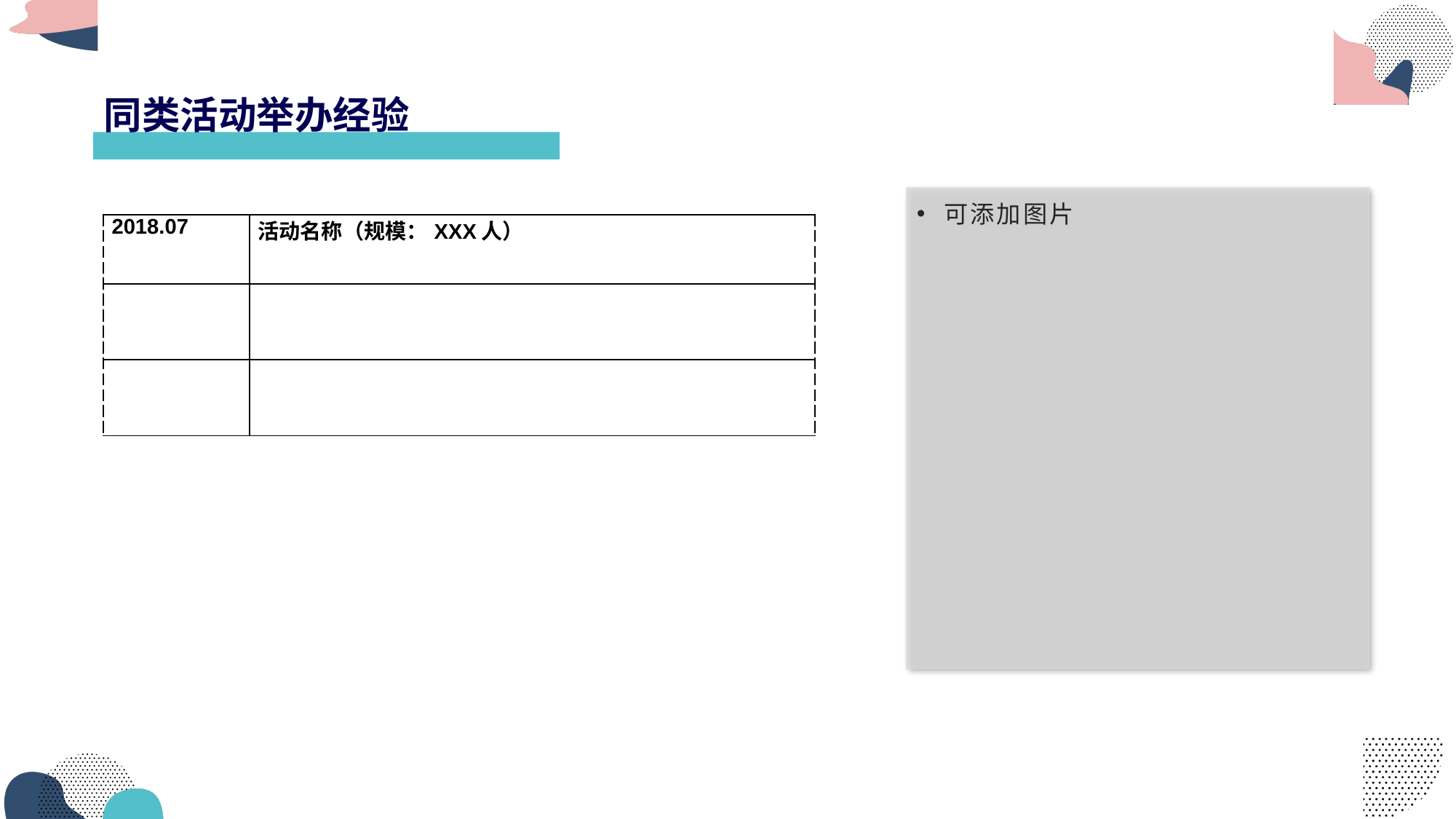

# 同类活动举办经验

可添加图片
| 2018.07 | 活动名称（规模：XXX人） |
| --- | --- |
|  |  |
|  |  |